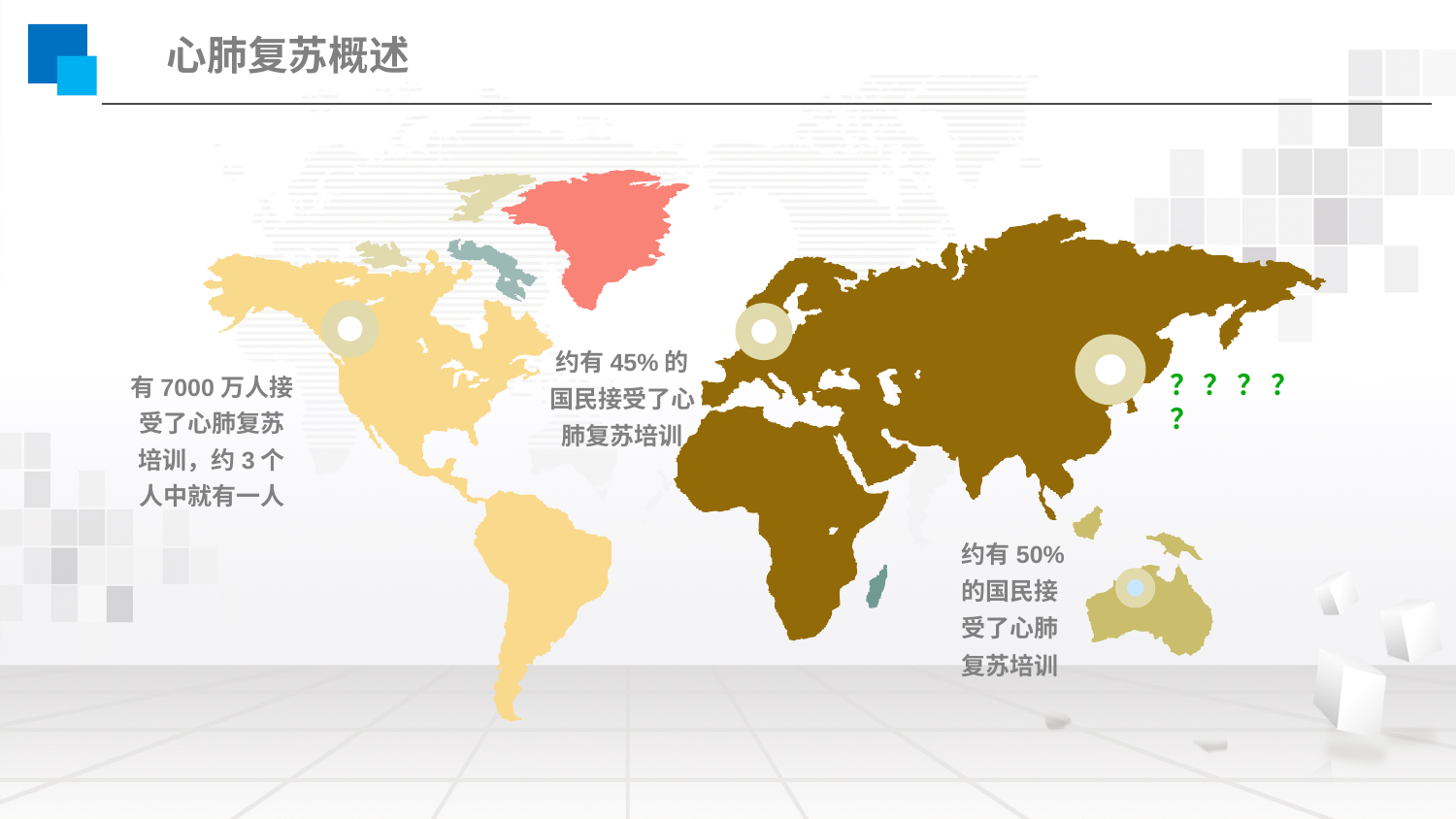

心肺复苏概述

约有45%的国民接受了心肺复苏培训

有7000万人接受了心肺复苏培训，约3个人中就有一人
？？？？？
约有50%的国民接受了心肺复苏培训